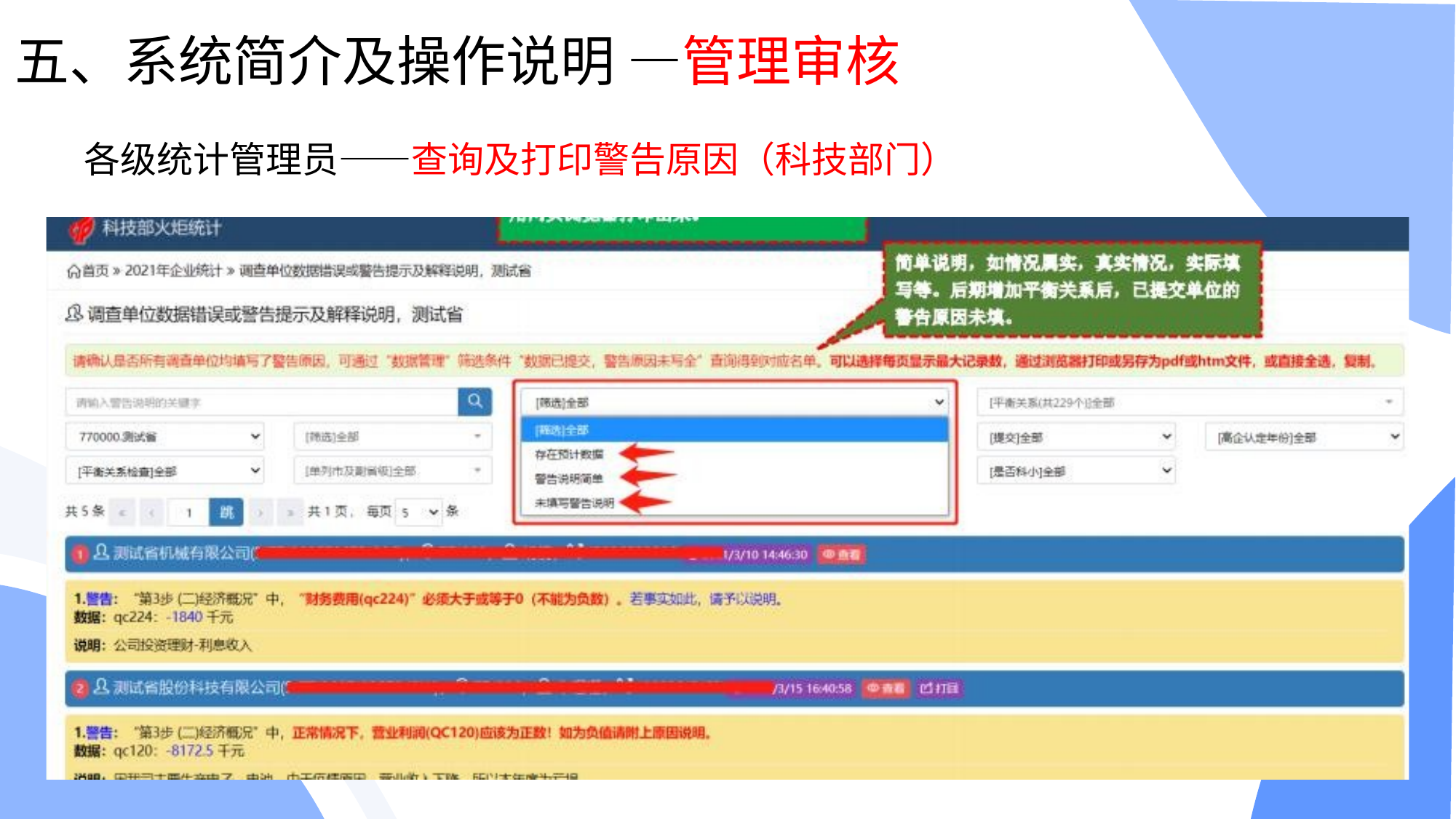

五、系统简介及操作说明 —管理审核
各级统计管理员——查询及打印警告原因（科技部门）